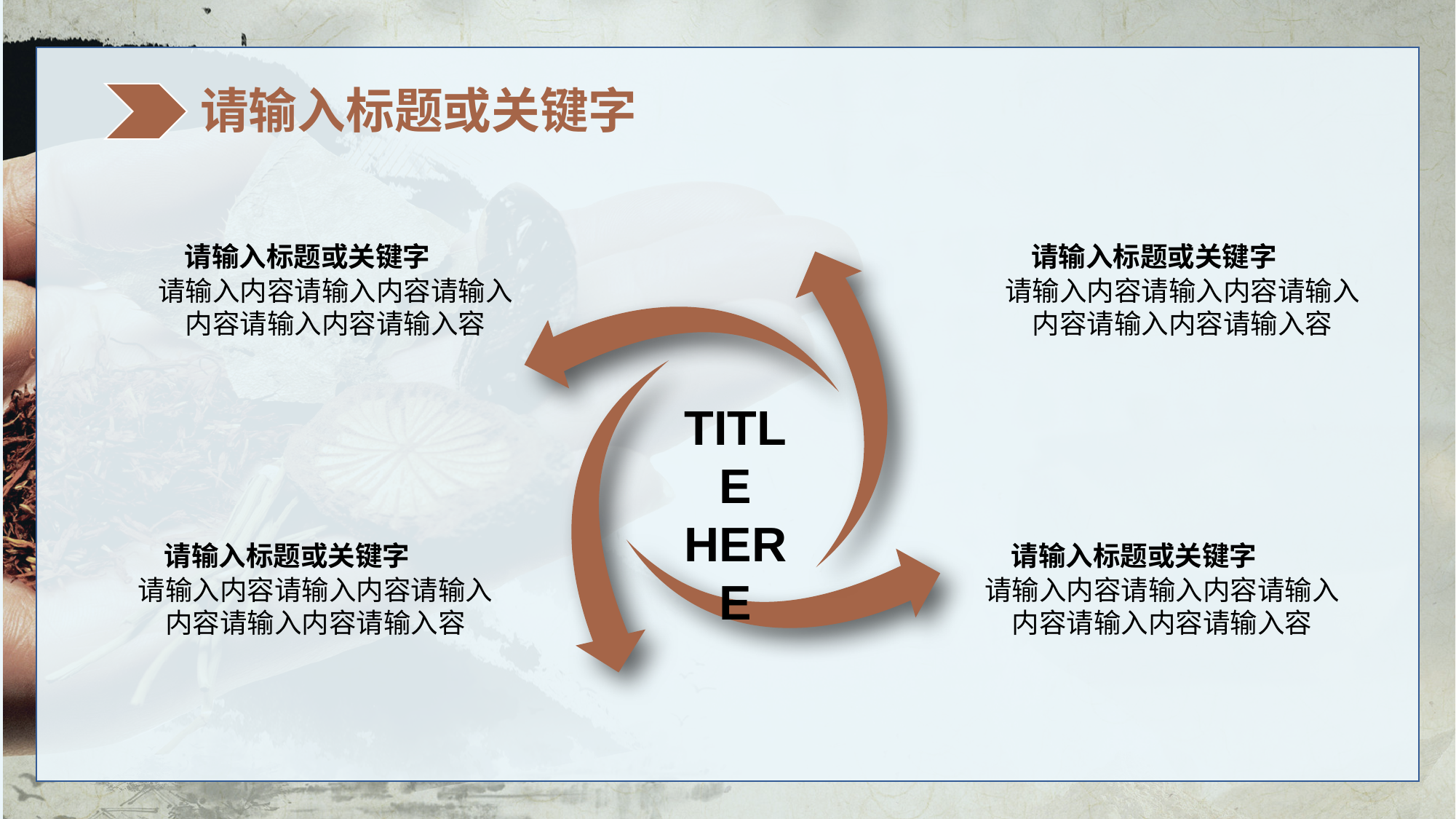

请输入标题或关键字

请输入标题或关键字
请输入标题或关键字

请输入内容请输入内容请输入内容请输入内容请输入容
请输入内容请输入内容请输入内容请输入内容请输入容

TITLE HERE

请输入标题或关键字
请输入标题或关键字
请输入内容请输入内容请输入内容请输入内容请输入容
请输入内容请输入内容请输入内容请输入内容请输入容